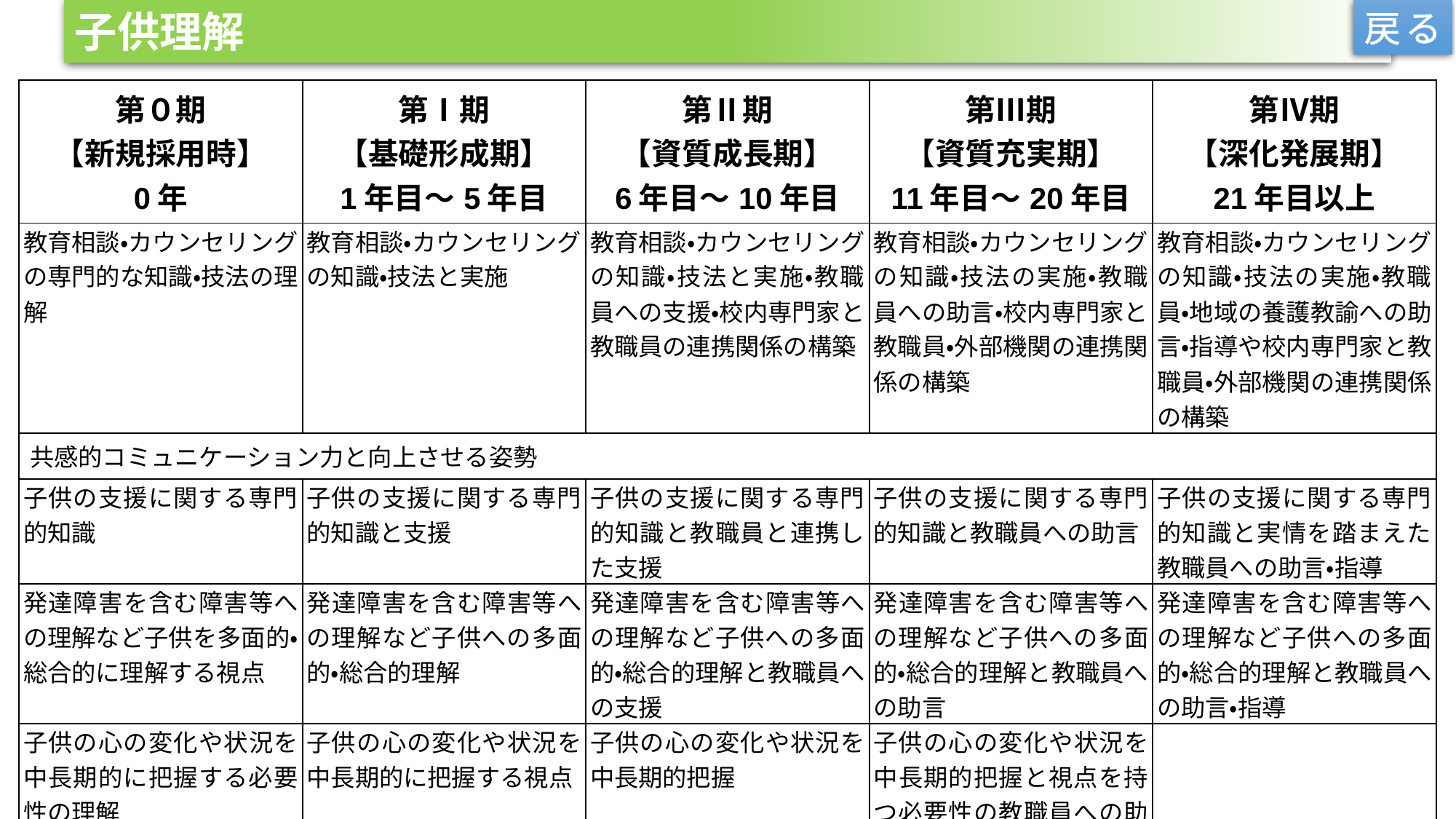

子供理解
戻る
| 第０期 【新規採用時】 0年 | 第Ⅰ期 【基礎形成期】 1年目～5年目 | 第Ⅱ期 【資質成長期】 6年目～10年目 | 第Ⅲ期 【資質充実期】 11年目～20年目 | 第Ⅳ期 【深化発展期】 21年目以上 |
| --- | --- | --- | --- | --- |
| 教育相談・カウンセリングの専門的な知識・技法の理解 | 教育相談・カウンセリングの知識・技法と実施 | 教育相談・カウンセリングの知識・技法と実施・教職員への支援・校内専門家と教職員の連携関係の構築 | 教育相談・カウンセリングの知識・技法の実施・教職員への助言・校内専門家と教職員・外部機関の連携関係の構築 | 教育相談・カウンセリングの知識・技法の実施・教職員・地域の養護教諭への助言・指導や校内専門家と教職員・外部機関の連携関係の構築 |
| 共感的コミュニケーション力と向上させる姿勢 |  |  |  |  |
| 子供の支援に関する専門的知識 | 子供の支援に関する専門的知識と支援 | 子供の支援に関する専門的知識と教職員と連携した支援 | 子供の支援に関する専門的知識と教職員への助言 | 子供の支援に関する専門的知識と実情を踏まえた教職員への助言・指導 |
| 発達障害を含む障害等への理解など子供を多面的・総合的に理解する視点 | 発達障害を含む障害等への理解など子供への多面的・総合的理解 | 発達障害を含む障害等への理解など子供への多面的・総合的理解と教職員への支援 | 発達障害を含む障害等への理解など子供への多面的・総合的理解と教職員への助言 | 発達障害を含む障害等への理解など子供への多面的・総合的理解と教職員への助言・指導 |
| 子供の心の変化や状況を中長期的に把握する必要性の理解 | 子供の心の変化や状況を中長期的に把握する視点 | 子供の心の変化や状況を中長期的把握 | 子供の心の変化や状況を中長期的把握と視点を持つ必要性の教職員への助言 |  |